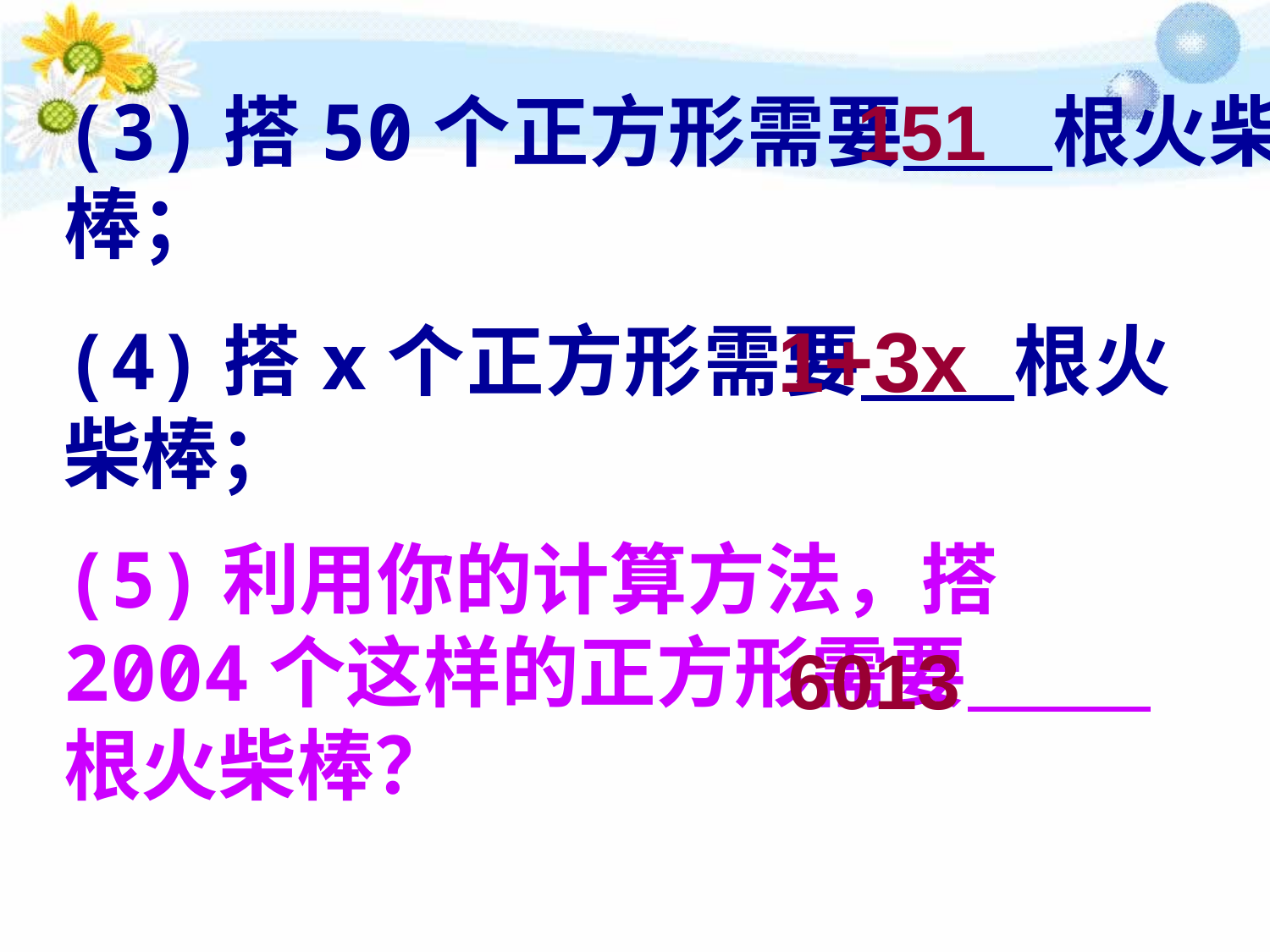

(3)搭50个正方形需要        根火柴棒；
151
1+3x
(4)搭x个正方形需要        根火柴棒；
(5)利用你的计算方法，搭2004个这样的正方形需要      　根火柴棒？
6013